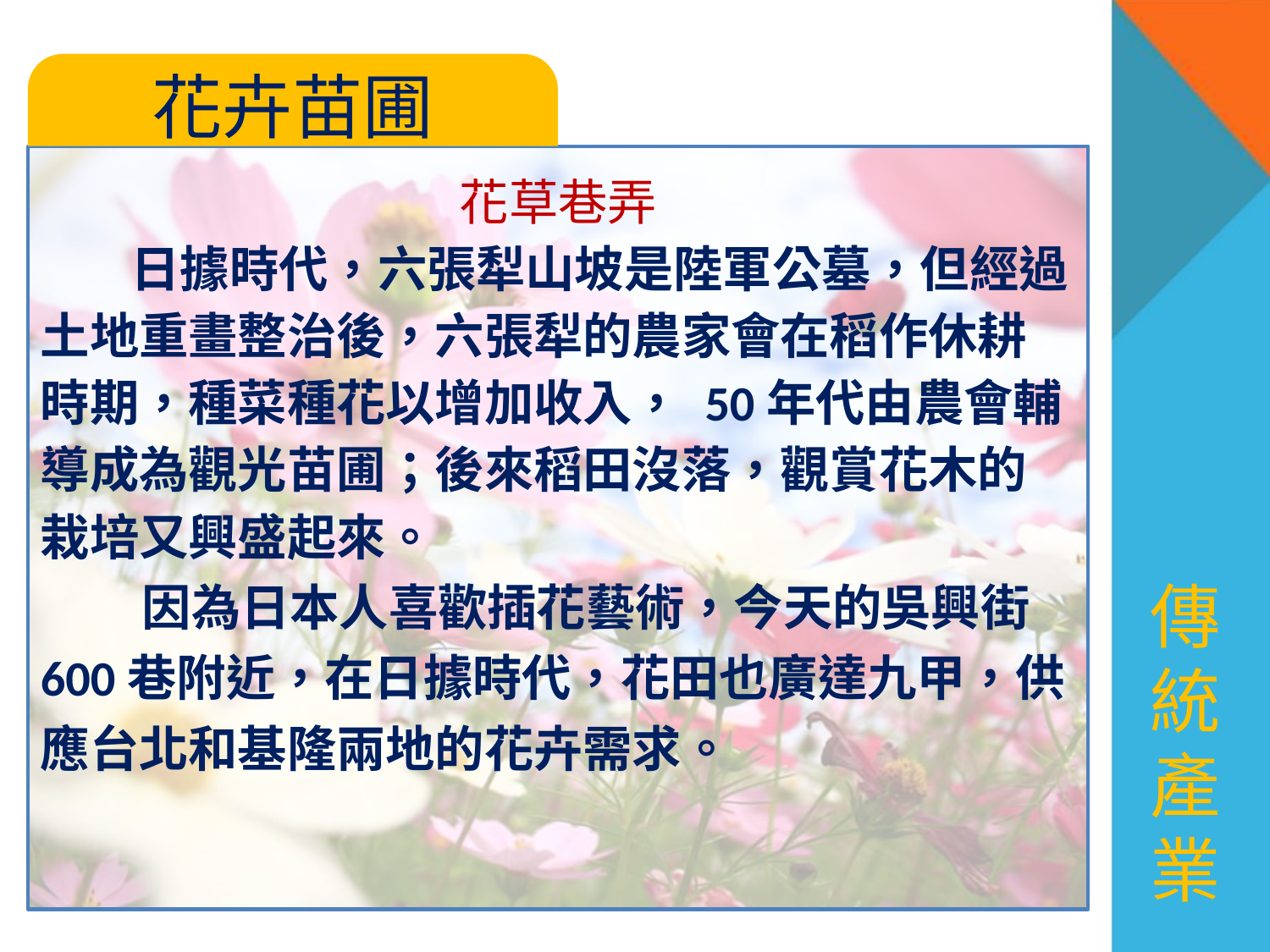

花卉苗圃
花草巷弄
       日據時代，六張犁山坡是陸軍公墓，但經過土地重畫整治後，六張犁的農家會在稻作休耕時期，種菜種花以增加收入， 50年代由農會輔導成為觀光苗圃；後來稻田沒落，觀賞花木的栽培又興盛起來。
        因為日本人喜歡插花藝術，今天的吳興街600巷附近，在日據時代，花田也廣達九甲，供應台北和基隆兩地的花卉需求。
傳統產業